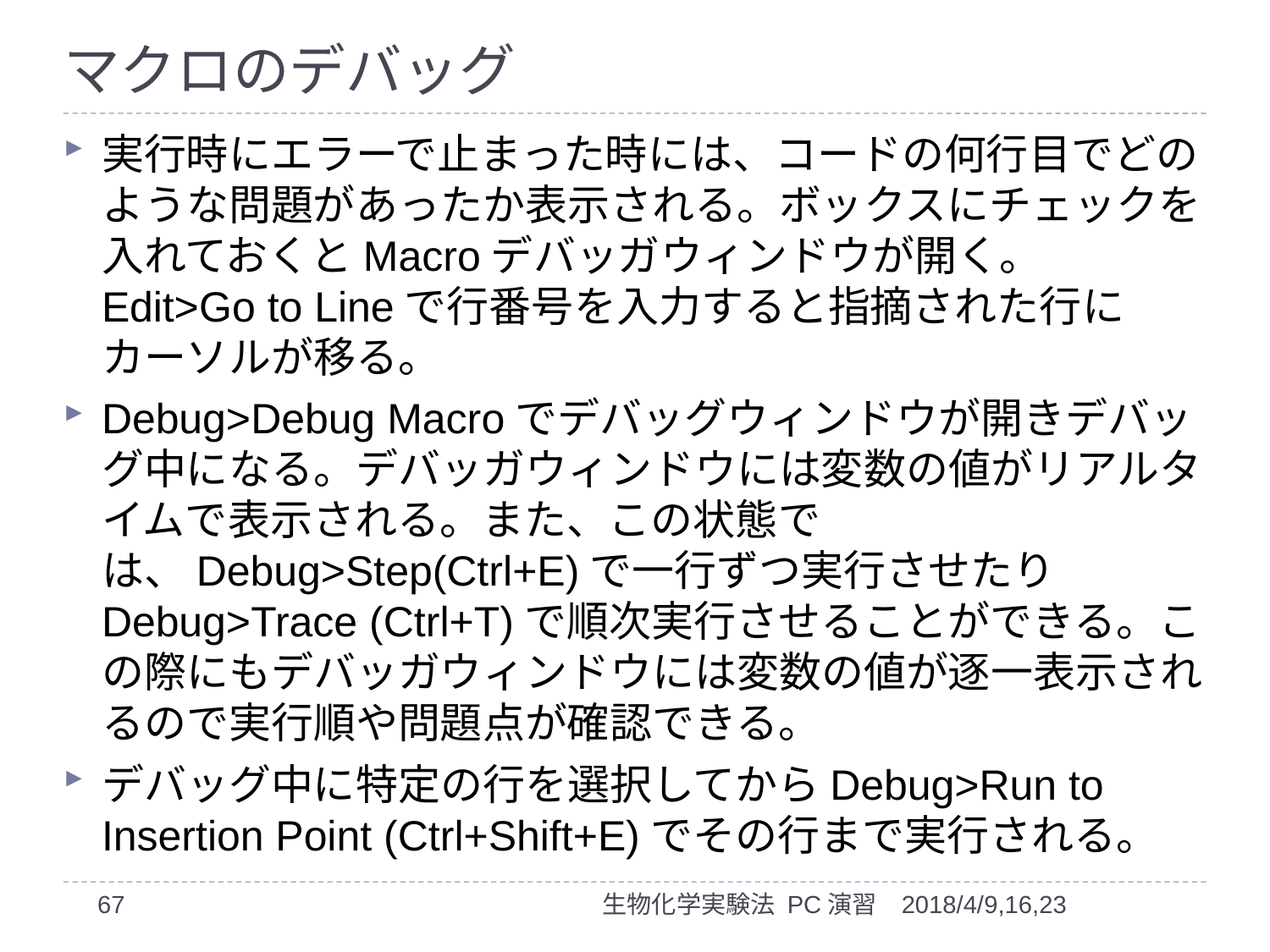

# マクロのデバッグ
実行時にエラーで止まった時には、コードの何行目でどのような問題があったか表示される。ボックスにチェックを入れておくとMacroデバッガウィンドウが開く。 Edit>Go to Lineで行番号を入力すると指摘された行にカーソルが移る。
Debug>Debug Macroでデバッグウィンドウが開きデバッグ中になる。デバッガウィンドウには変数の値がリアルタイムで表示される。また、この状態では、Debug>Step(Ctrl+E)で一行ずつ実行させたりDebug>Trace (Ctrl+T)で順次実行させることができる。この際にもデバッガウィンドウには変数の値が逐一表示されるので実行順や問題点が確認できる。
デバッグ中に特定の行を選択してからDebug>Run to Insertion Point (Ctrl+Shift+E)でその行まで実行される。
67
生物化学実験法 PC演習
2018/4/9,16,23